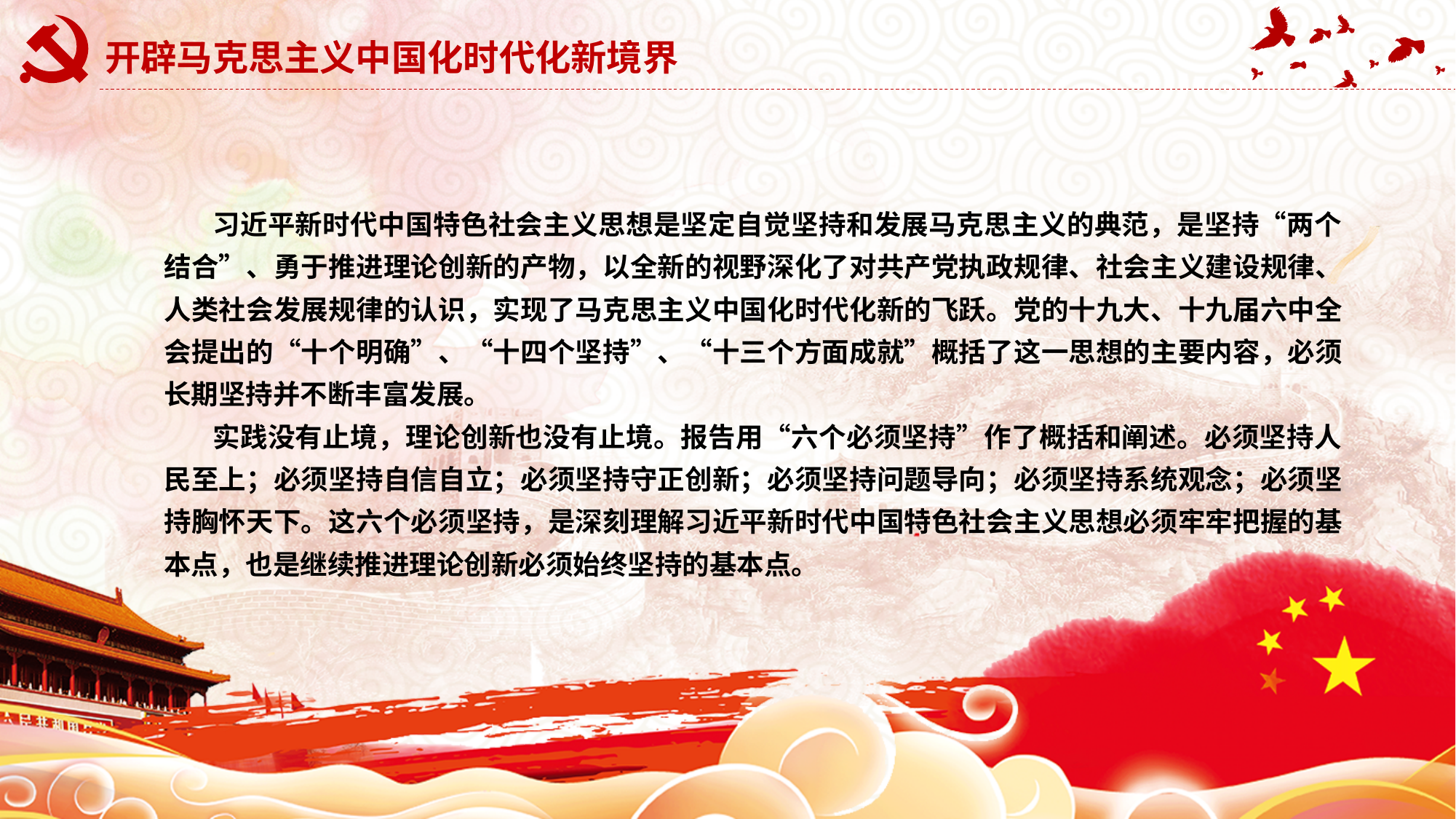

# 开辟马克思主义中国化时代化新境界
习近平新时代中国特色社会主义思想是坚定自觉坚持和发展马克思主义的典范，是坚持“两个结合”、勇于推进理论创新的产物，以全新的视野深化了对共产党执政规律、社会主义建设规律、人类社会发展规律的认识，实现了马克思主义中国化时代化新的飞跃。党的十九大、十九届六中全会提出的“十个明确”、“十四个坚持”、“十三个方面成就”概括了这一思想的主要内容，必须长期坚持并不断丰富发展。
实践没有止境，理论创新也没有止境。报告用“六个必须坚持”作了概括和阐述。必须坚持人民至上；必须坚持自信自立；必须坚持守正创新；必须坚持问题导向；必须坚持系统观念；必须坚持胸怀天下。这六个必须坚持，是深刻理解习近平新时代中国特色社会主义思想必须牢牢把握的基本点，也是继续推进理论创新必须始终坚持的基本点。
延迟符可删除